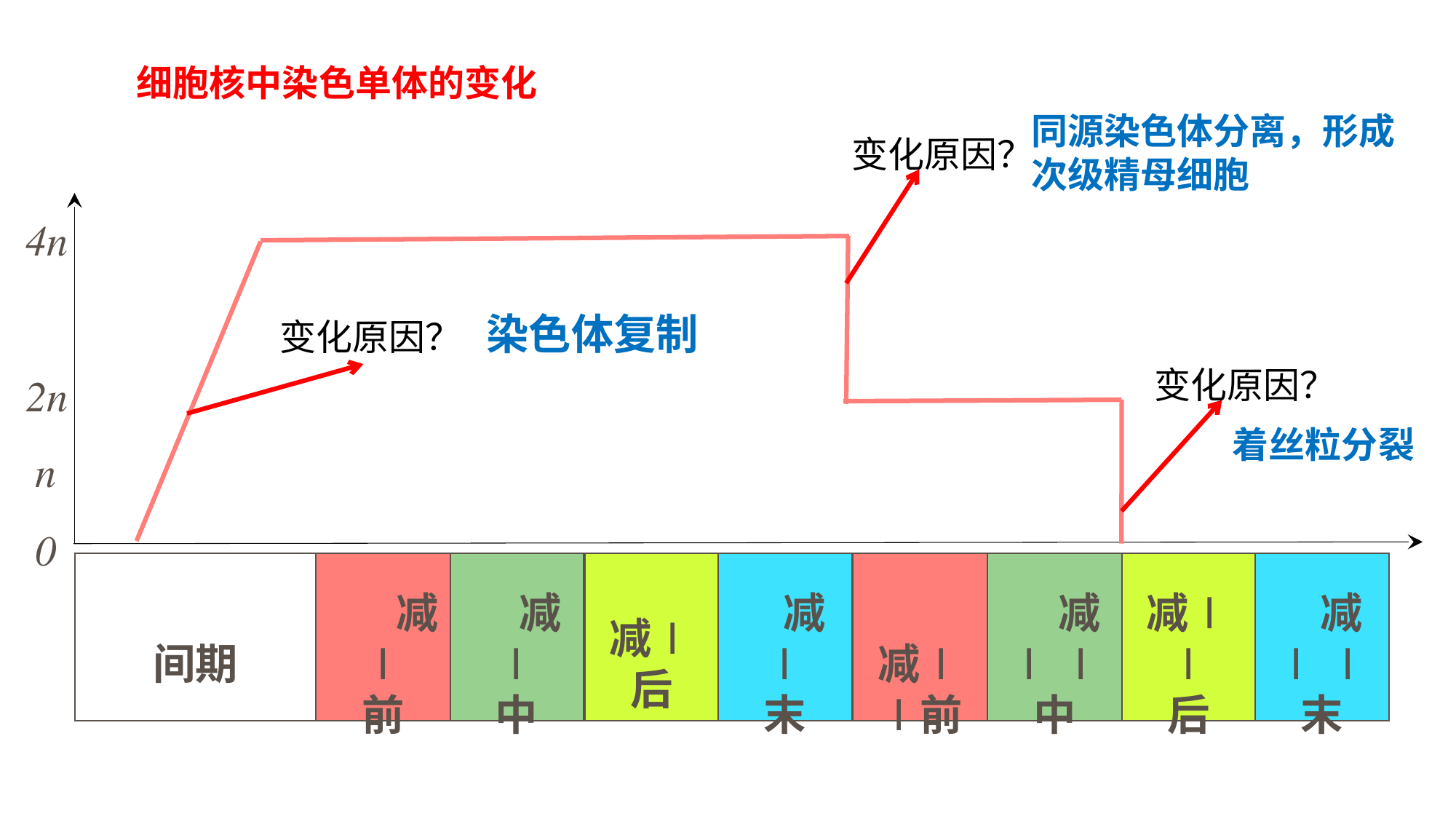

人教版生物新教材《减数分裂》ppt完美版1
细胞核中染色单体的变化
同源染色体分离，形成次级精母细胞
变化原因？
4n

变化原因？
染色体复制
变化原因？
2n

着丝粒分裂
n
0
                减Ⅰ Ⅰ
中
        减Ⅰ Ⅰ
后
               减Ⅰ Ⅰ
末
                减Ⅰ
中
        减Ⅰ
后
               减Ⅰ
末
                     减Ⅰ Ⅰ前

间期
                  减Ⅰ
前
人教版生物新教材《减数分裂》ppt完美版1